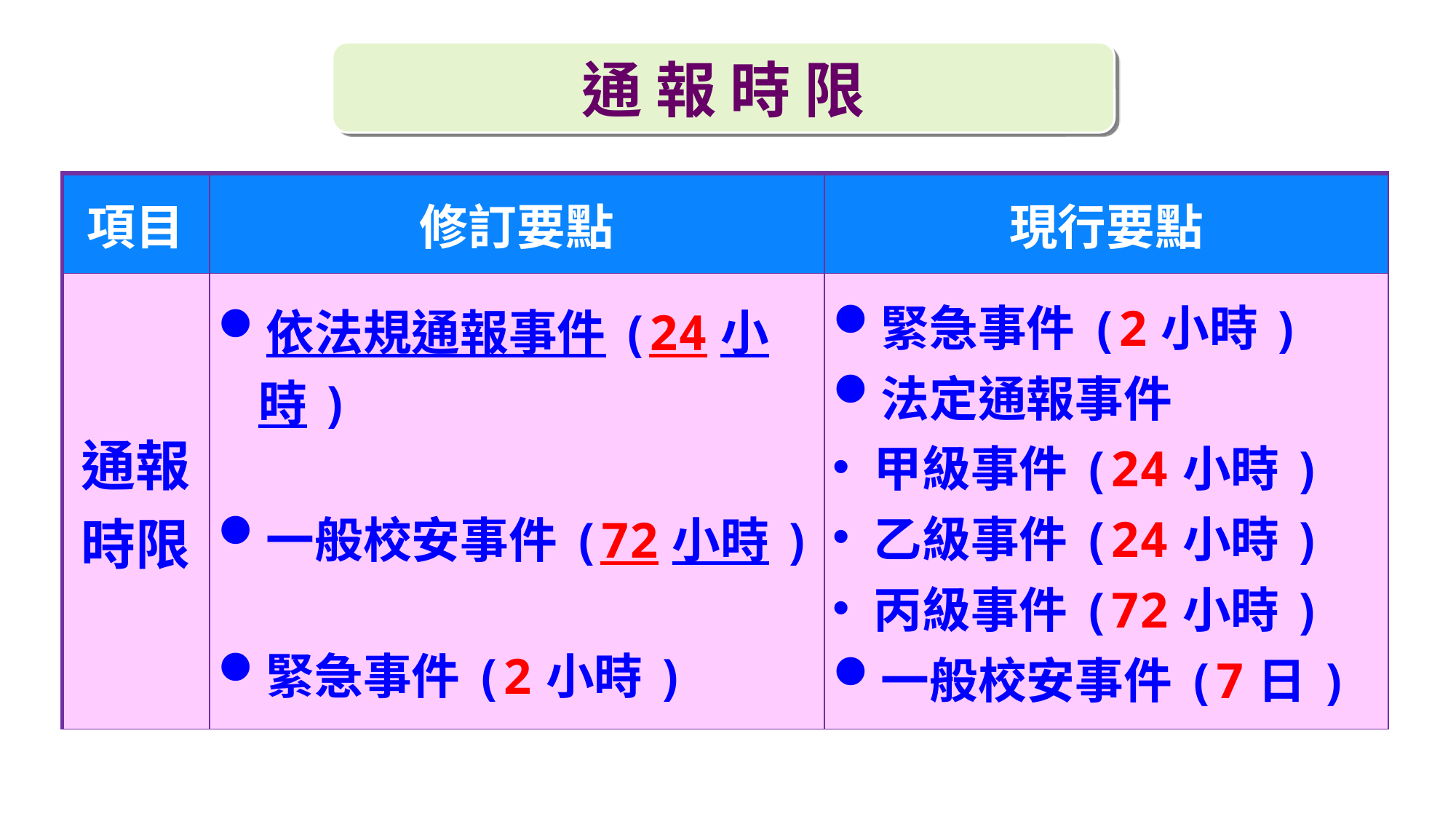

通 報 時 限

| 項目 | 修訂要點 | 現行要點 |
| --- | --- | --- |
| 通報時限 | 依法規通報事件(24小時) 一般校安事件(72小時) 緊急事件(2小時) | 緊急事件(2小時) 法定通報事件 甲級事件(24小時) 乙級事件(24小時) 丙級事件(72小時) 一般校安事件(7日) |